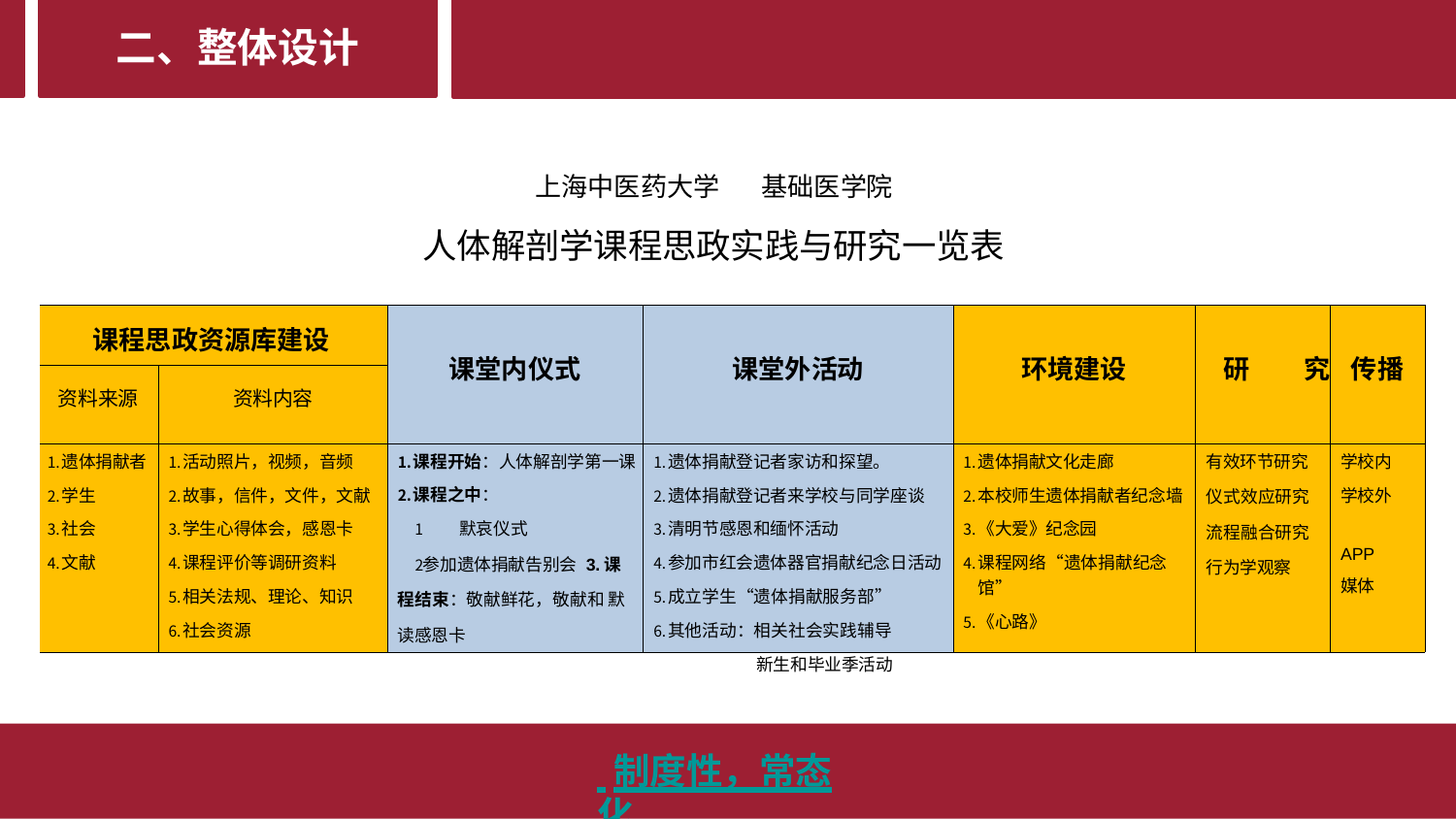

# 二、整体设计
上海中医药大学	基础医学院
人体解剖学课程思政实践与研究一览表
| 课程思政资源库建设 |  | 课堂内仪式 | 课堂外活动 | 环境建设 | 研 究 | 传播 |
| --- | --- | --- | --- | --- | --- | --- |
| 资料来源 | 资料内容 |  |  |  |  |  |
| 遗体捐献者 学生 社会 文献 | 活动照片，视频，音频 故事，信件，文件，文献 学生心得体会，感恩卡 课程评价等调研资料 相关法规、理论、知识 社会资源 | 课程开始：人体解剖学第一课 课程之中： 默哀仪式 参加遗体捐献告别会 3.课程结束：敬献鲜花，敬献和 默读感恩卡 | 遗体捐献登记者家访和探望。 遗体捐献登记者来学校与同学座谈 清明节感恩和缅怀活动 参加市红会遗体器官捐献纪念日活动 成立学生“遗体捐献服务部” 其他活动：相关社会实践辅导 新生和毕业季活动 | 遗体捐献文化走廊 本校师生遗体捐献者纪念墙 《大爱》纪念园 课程网络“遗体捐献纪念馆” 《心路》 | 有效环节研究 仪式效应研究 流程融合研究 行为学观察 | 学校内 学校外 APP 媒体 |

 制度性，常态化